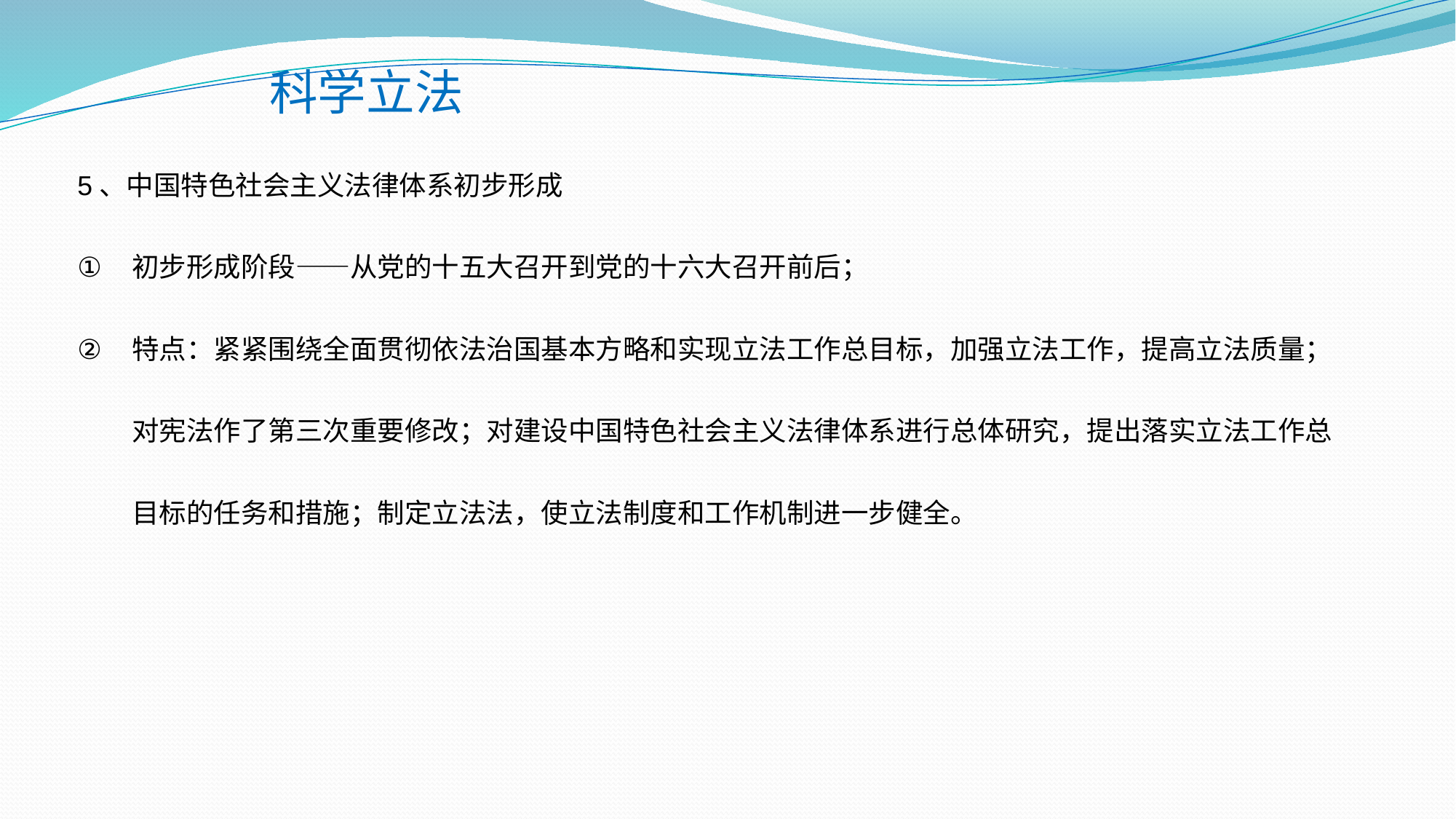

# 科学立法
5、中国特色社会主义法律体系初步形成
初步形成阶段——从党的十五大召开到党的十六大召开前后；
特点：紧紧围绕全面贯彻依法治国基本方略和实现立法工作总目标，加强立法工作，提高立法质量；对宪法作了第三次重要修改；对建设中国特色社会主义法律体系进行总体研究，提出落实立法工作总目标的任务和措施；制定立法法，使立法制度和工作机制进一步健全。